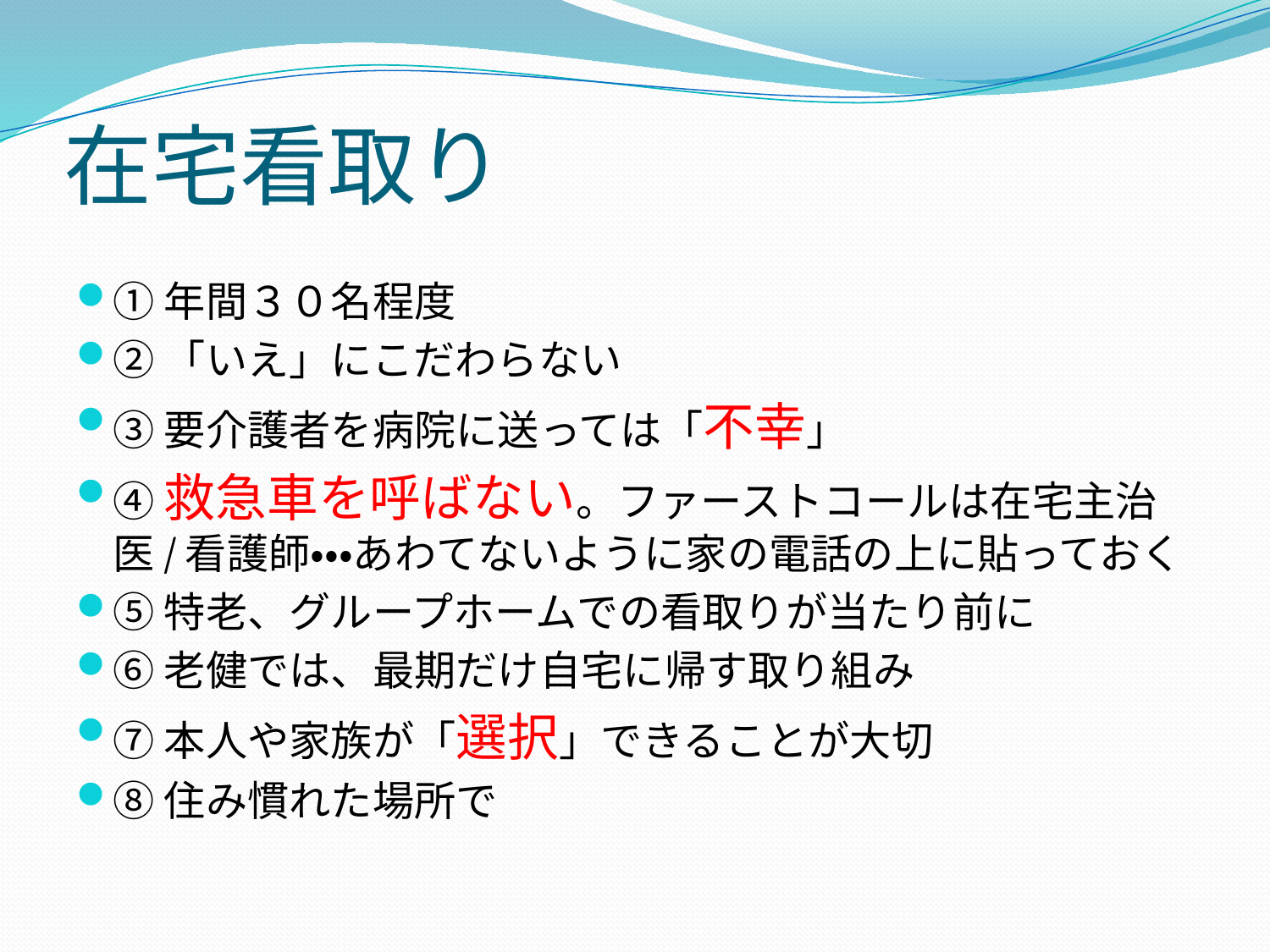

# 在宅看取り
①年間３０名程度
②「いえ」にこだわらない
③要介護者を病院に送っては「不幸」
④救急車を呼ばない。ファーストコールは在宅主治医/看護師・・・あわてないように家の電話の上に貼っておく
⑤特老、グループホームでの看取りが当たり前に
⑥老健では、最期だけ自宅に帰す取り組み
⑦本人や家族が「選択」できることが大切
⑧住み慣れた場所で